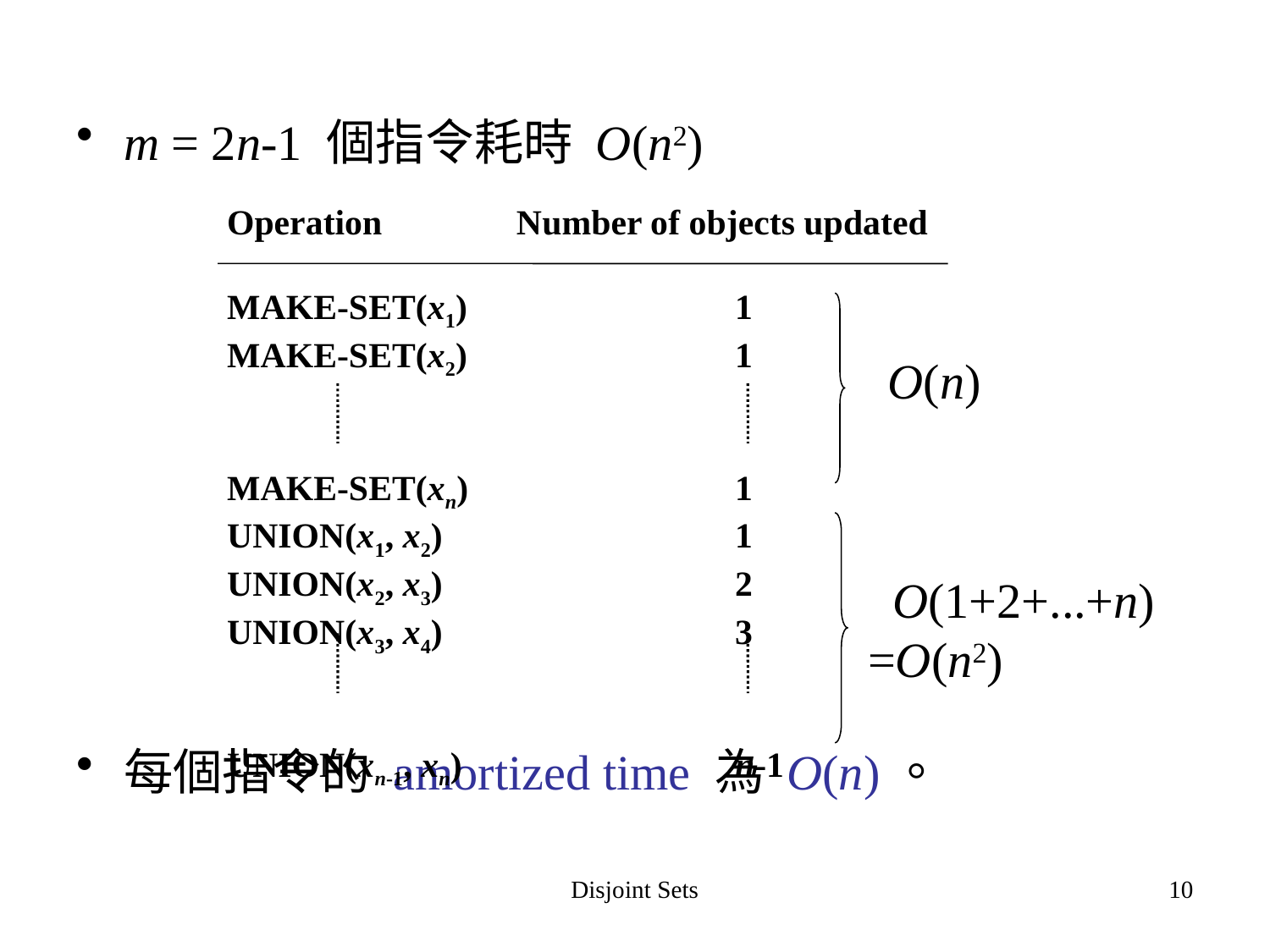

m = 2n-1 個指令耗時 O(n2)

每個指令的 amortized time 為 O(n)。
Operation	    Number of objects updated

MAKE-SET(x1)			1
MAKE-SET(x2)			1

MAKE-SET(xn)			1
UNION(x1, x2)			1
UNION(x2, x3)			2
UNION(x3, x4)			3

UNION(xn-1, xn)			n-1

O(n)

  O(1+2+...+n)
=O(n2)

Disjoint Sets
10